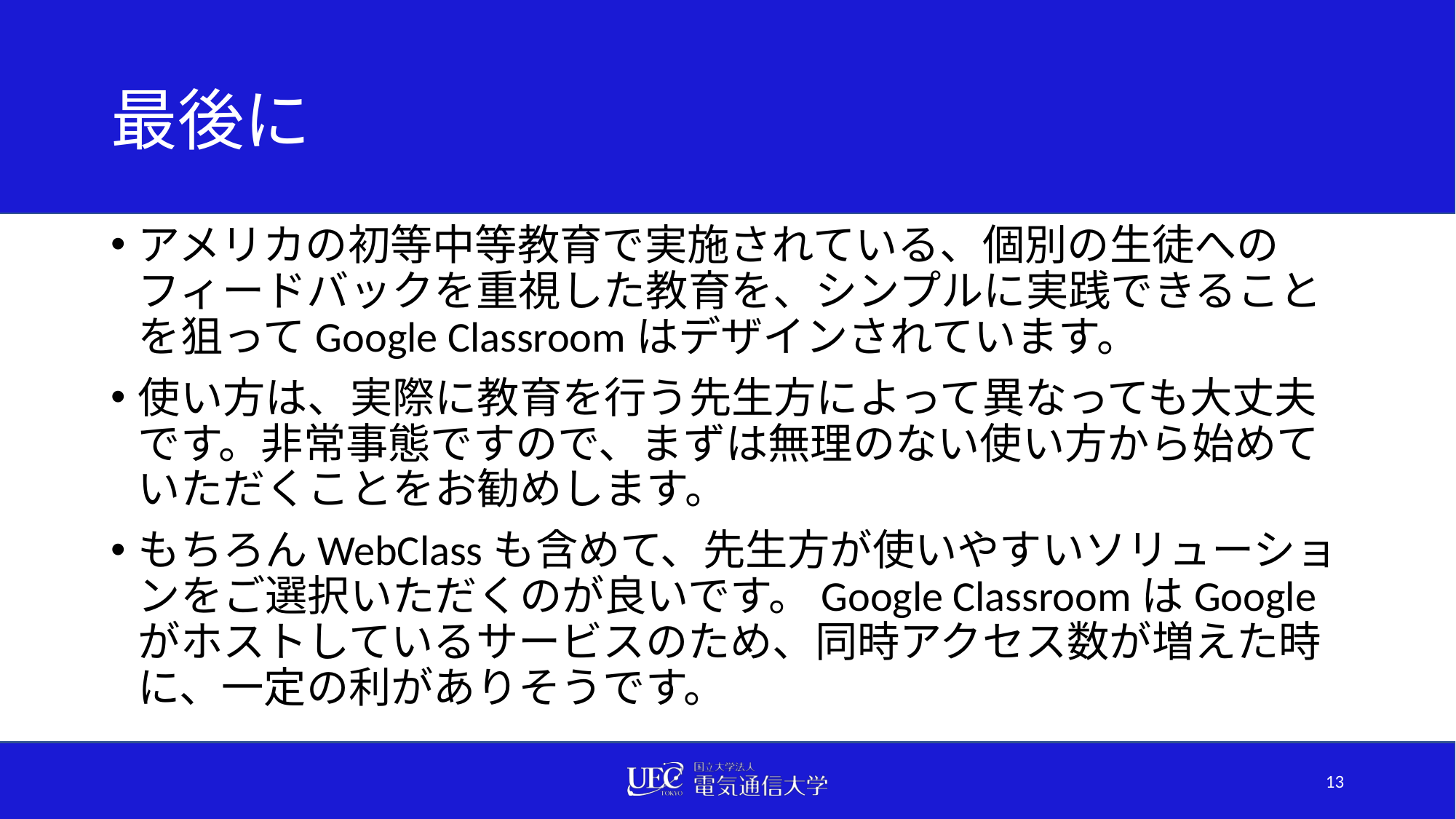

# 最後に
アメリカの初等中等教育で実施されている、個別の生徒へのフィードバックを重視した教育を、シンプルに実践できることを狙ってGoogle Classroomはデザインされています。
使い方は、実際に教育を行う先生方によって異なっても大丈夫です。非常事態ですので、まずは無理のない使い方から始めていただくことをお勧めします。
もちろんWebClassも含めて、先生方が使いやすいソリューションをご選択いただくのが良いです。Google ClassroomはGoogleがホストしているサービスのため、同時アクセス数が増えた時に、一定の利がありそうです。
13